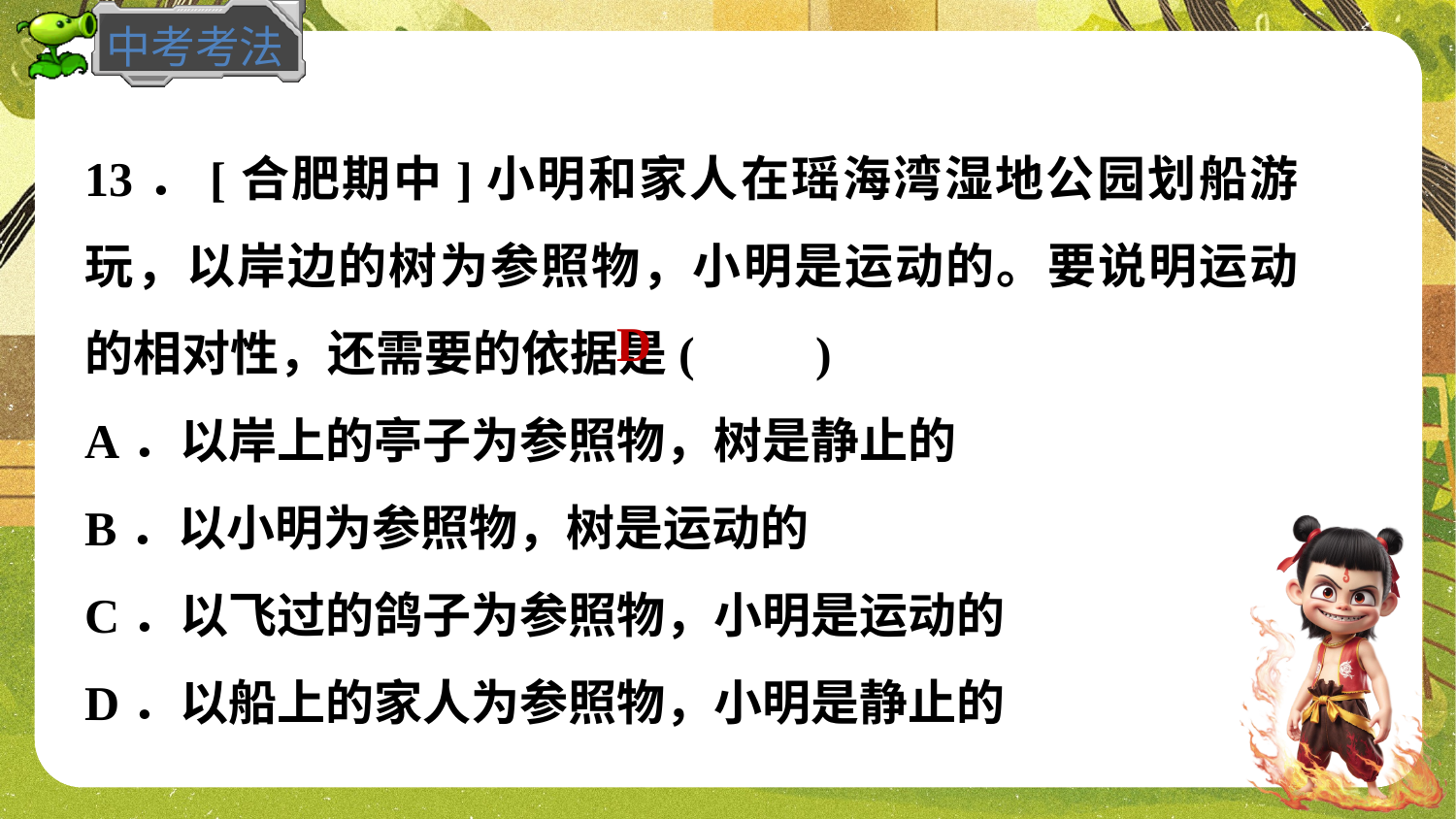

13．[合肥期中]小明和家人在瑶海湾湿地公园划船游玩，以岸边的树为参照物，小明是运动的。要说明运动的相对性，还需要的依据是(　　)
A．以岸上的亭子为参照物，树是静止的
B．以小明为参照物，树是运动的
C．以飞过的鸽子为参照物，小明是运动的
D．以船上的家人为参照物，小明是静止的
D